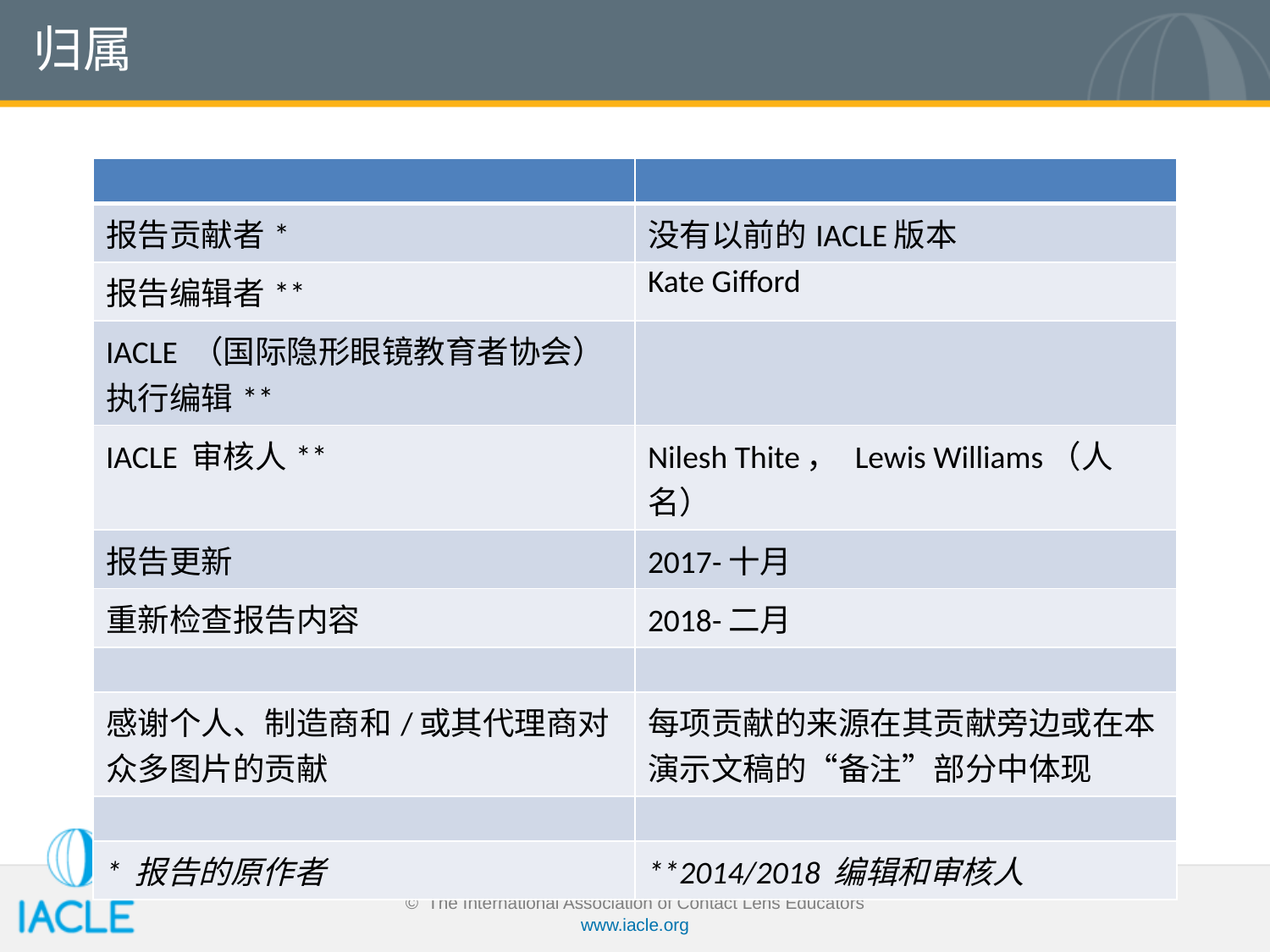

# 归属
|  |  |
| --- | --- |
| 报告贡献者\* | 没有以前的IACLE版本 |
| 报告编辑者\*\* | Kate Gifford |
| IACLE （国际隐形眼镜教育者协会）执行编辑\*\* |  |
| IACLE 审核人\*\* | Nilesh Thite， Lewis Williams（人名） |
| 报告更新 | 2017-十月 |
| 重新检查报告内容 | 2018-二月 |
|  |  |
| 感谢个人、制造商和/或其代理商对众多图片的贡献 | 每项贡献的来源在其贡献旁边或在本演示文稿的“备注”部分中体现 |
|  |  |
| \* 报告的原作者 | \*\*2014/2018 编辑和审核人 |